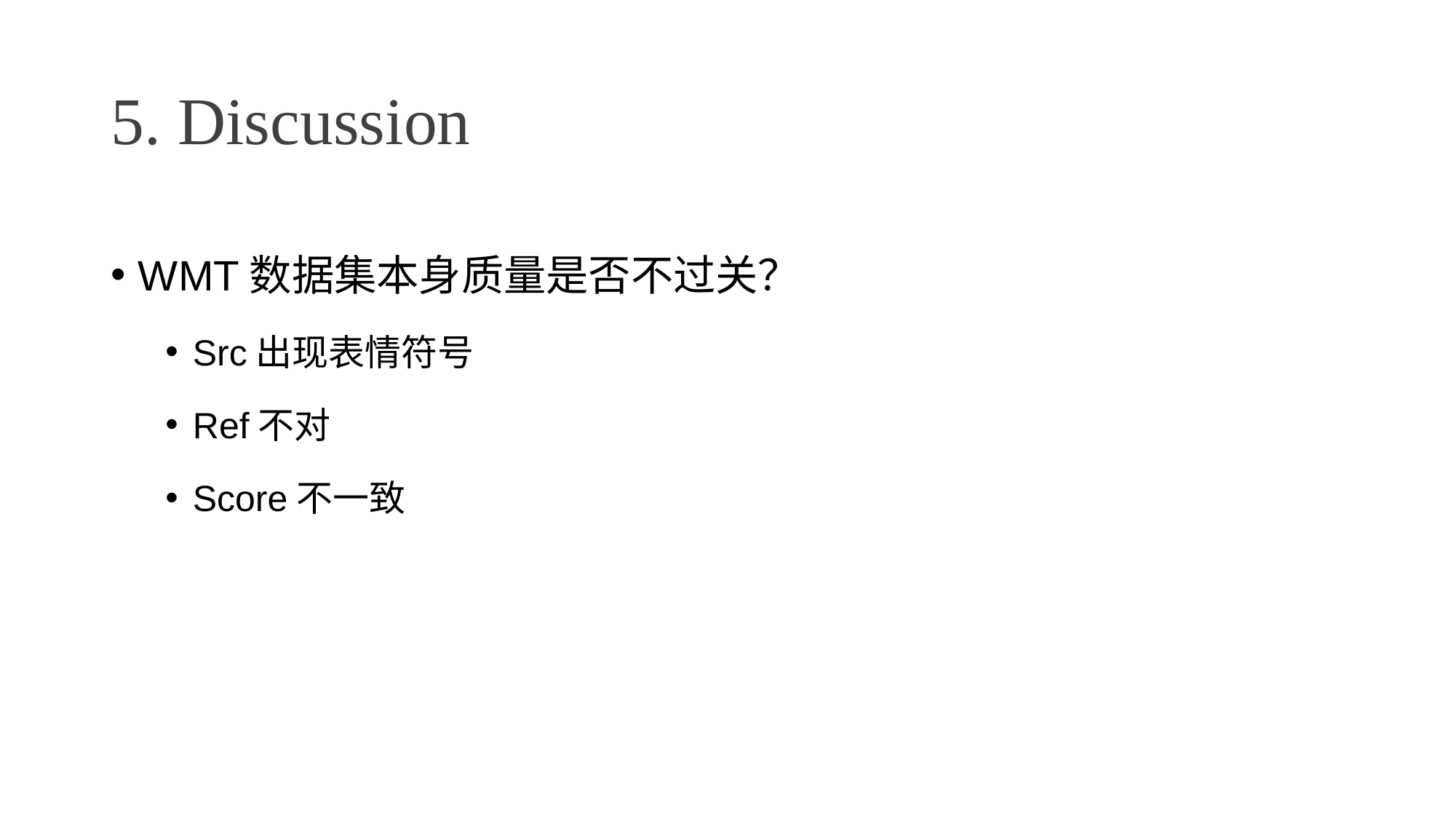

# 5. Discussion
WMT数据集本身质量是否不过关？
Src出现表情符号
Ref不对
Score不一致